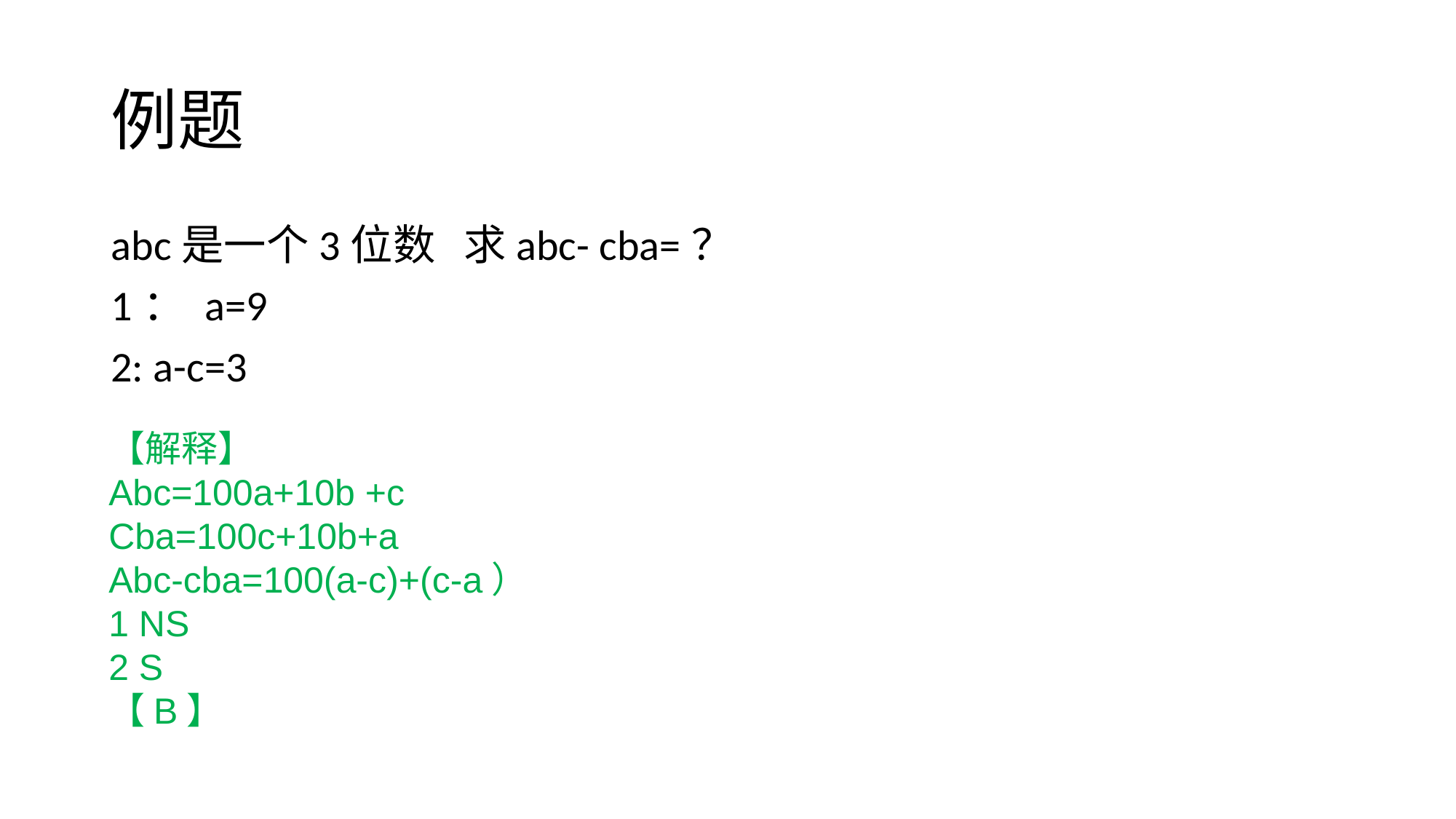

# 例题
abc是一个3位数   求abc- cba=？
1： a=9
2: a-c=3
【解释】
Abc=100a+10b +c
Cba=100c+10b+a
Abc-cba=100(a-c)+(c-a）
1 NS
2 S
【B】